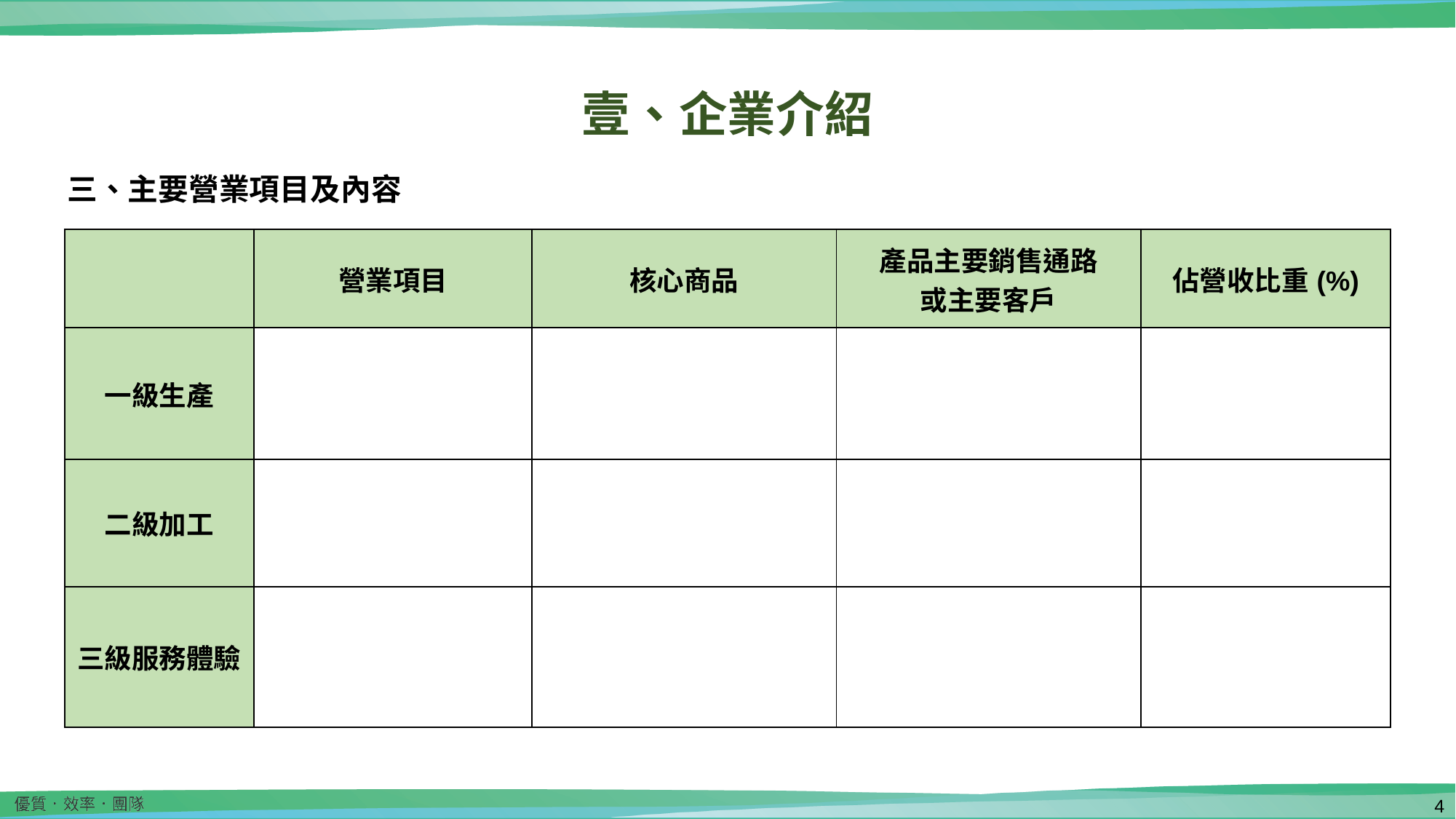

壹、企業介紹
三、主要營業項目及內容
|  | 營業項目 | 核心商品 | 產品主要銷售通路 或主要客戶 | 佔營收比重(%) |
| --- | --- | --- | --- | --- |
| 一級生產 |  |  |  |  |
| 二級加工 |  |  |  |  |
| 三級服務體驗 |  |  |  |  |
4